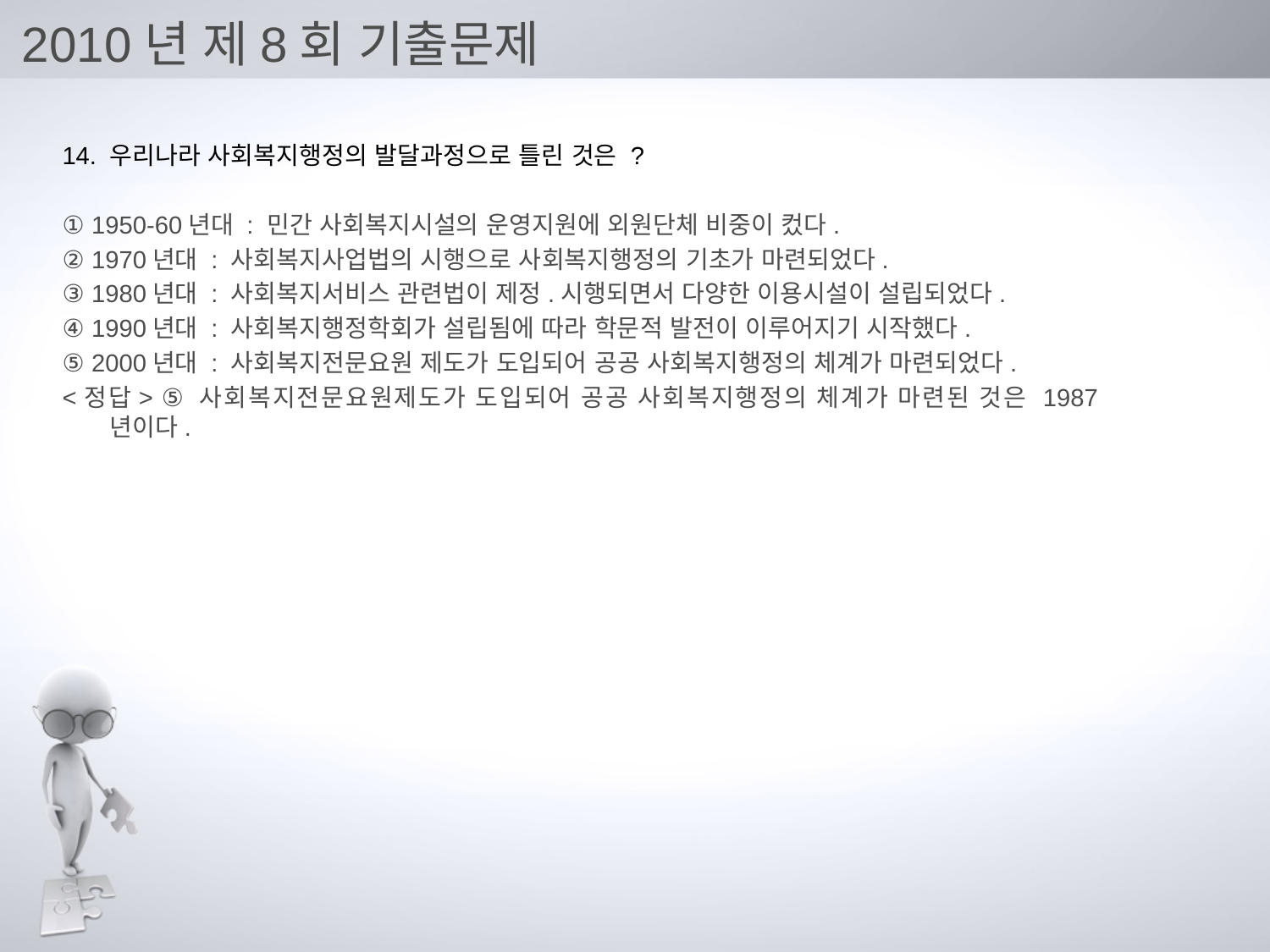

# 2010년 제8회 기출문제

14. 우리나라 사회복지행정의 발달과정으로 틀린 것은 ?

① 1950-60년대 : 민간 사회복지시설의 운영지원에 외원단체 비중이 컸다.
② 1970년대 : 사회복지사업법의 시행으로 사회복지행정의 기초가 마련되었다.
③ 1980년대 : 사회복지서비스 관련법이 제정.시행되면서 다양한 이용시설이 설립되었다.
④ 1990년대 : 사회복지행정학회가 설립됨에 따라 학문적 발전이 이루어지기 시작했다.
⑤ 2000년대 : 사회복지전문요원 제도가 도입되어 공공 사회복지행정의 체계가 마련되었다.
<정답> ⑤ 사회복지전문요원제도가 도입되어 공공 사회복지행정의 체계가 마련된 것은 1987년이다.